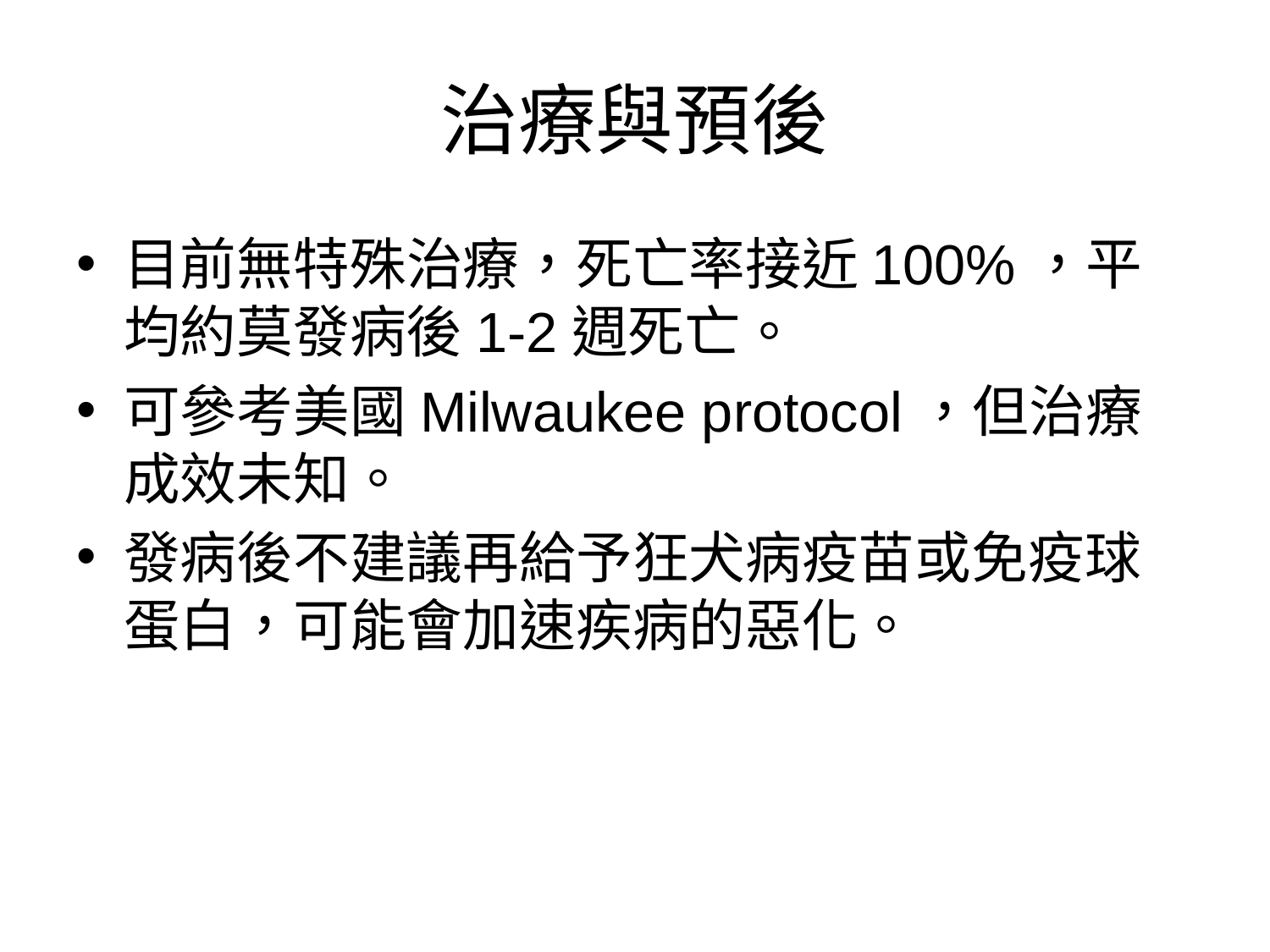

# 治療與預後
目前無特殊治療，死亡率接近100%，平均約莫發病後1-2週死亡。
可參考美國Milwaukee protocol，但治療成效未知。
發病後不建議再給予狂犬病疫苗或免疫球蛋白，可能會加速疾病的惡化。